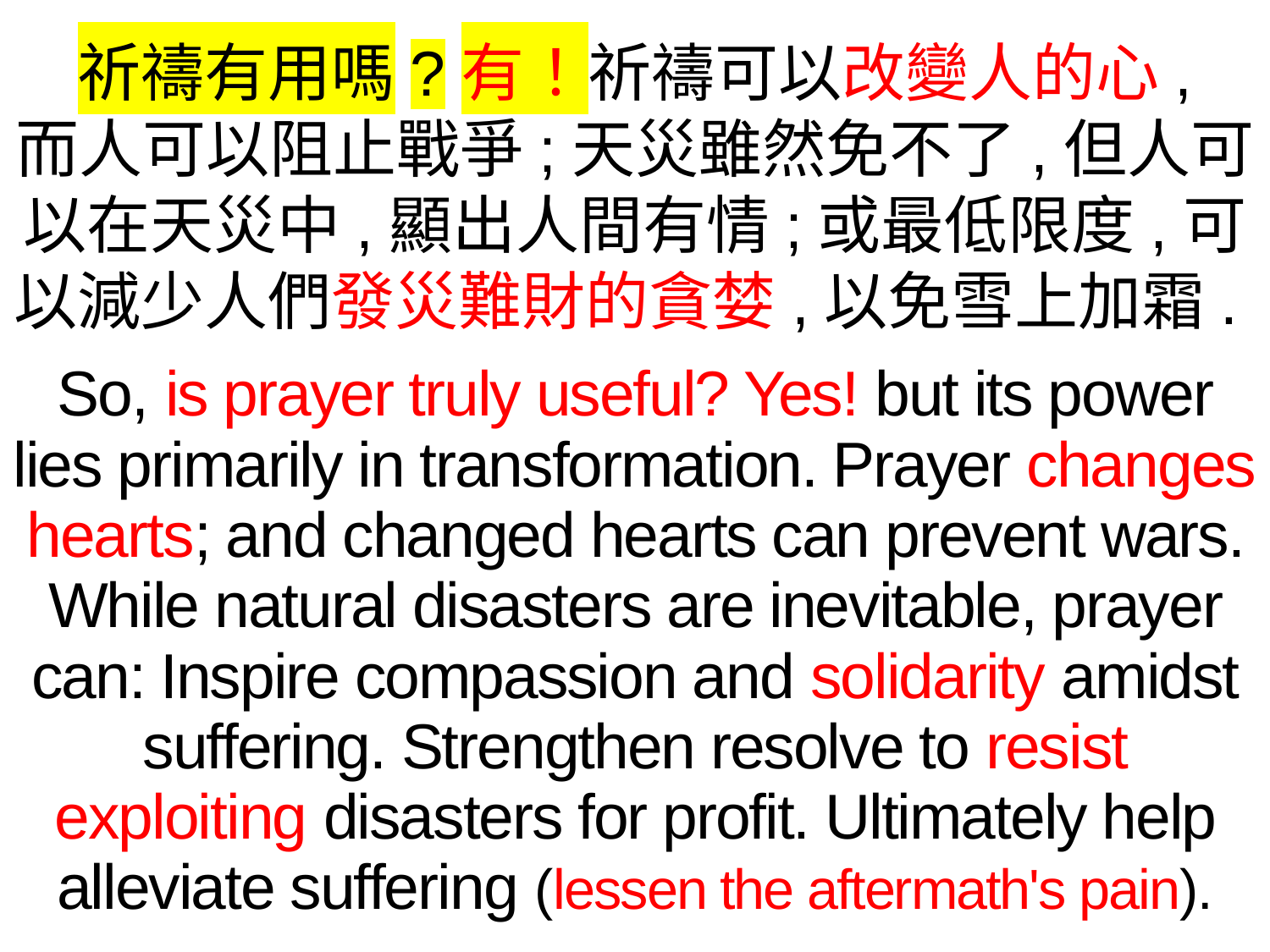

祈禱有用嗎?有！祈禱可以改變人的心,
而人可以阻止戰爭;天災雖然免不了,但人可以在天災中,顯出人間有情;或最低限度,可以減少人們發災難財的貪婪,以免雪上加霜.
So, is prayer truly useful? Yes! but its power lies primarily in transformation. Prayer changes hearts; and changed hearts can prevent wars. While natural disasters are inevitable, prayer can: Inspire compassion and solidarity amidst suffering. Strengthen resolve to resist exploiting disasters for profit. Ultimately help alleviate suffering (lessen the aftermath's pain).